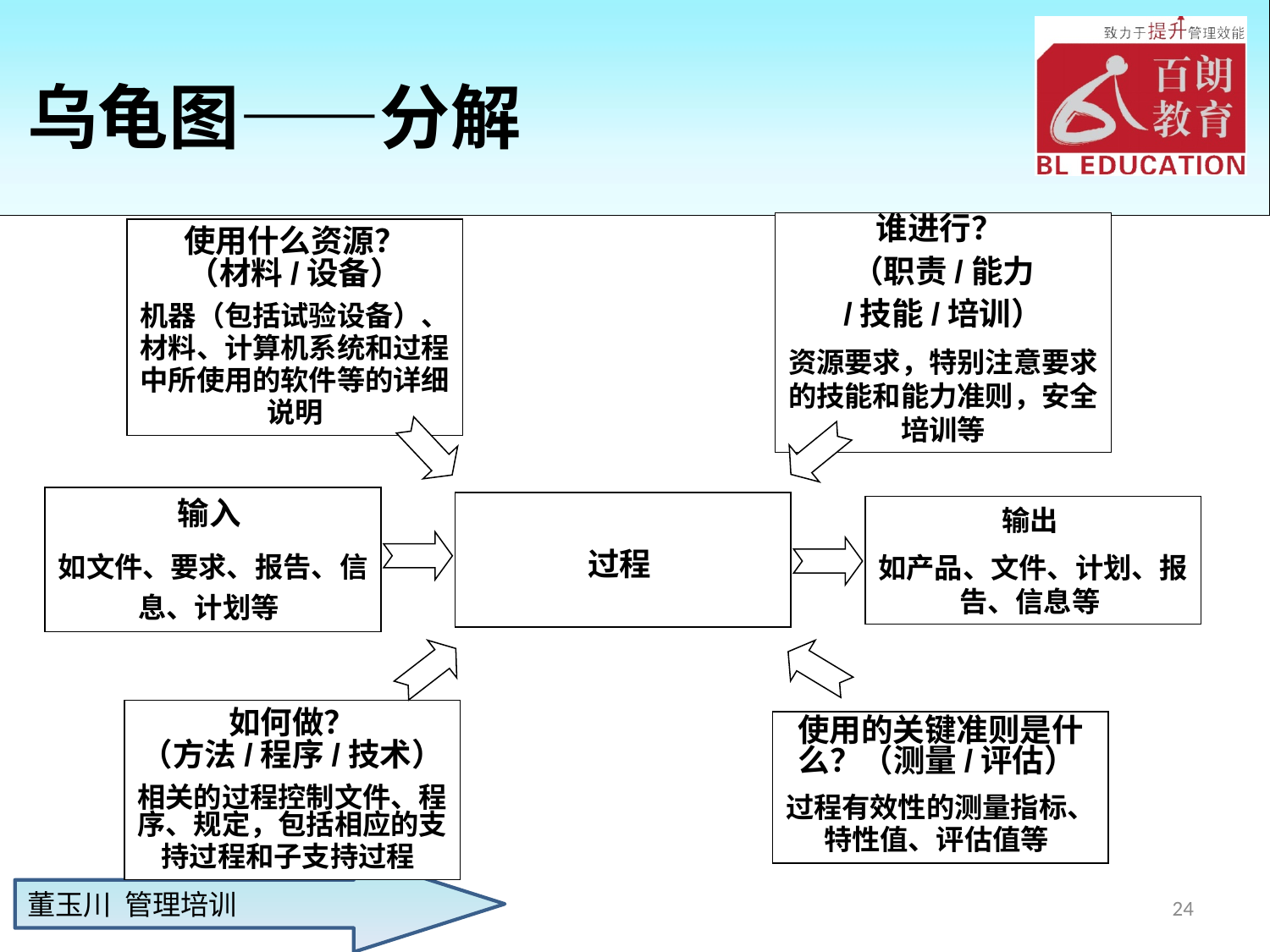

# 乌龟图——分解
谁进行？
（职责/能力
/技能/培训）
资源要求，特别注意要求的技能和能力准则，安全培训等
使用什么资源？
（材料/设备）
机器（包括试验设备）、材料、计算机系统和过程中所使用的软件等的详细说明

输入
如文件、要求、报告、信息、计划等

过程

输出
如产品、文件、计划、报告、信息等

如何做？
（方法/程序/技术）
相关的过程控制文件、程序、规定，包括相应的支持过程和子支持过程
使用的关键准则是什么？（测量/评估）
过程有效性的测量指标、特性值、评估值等
24